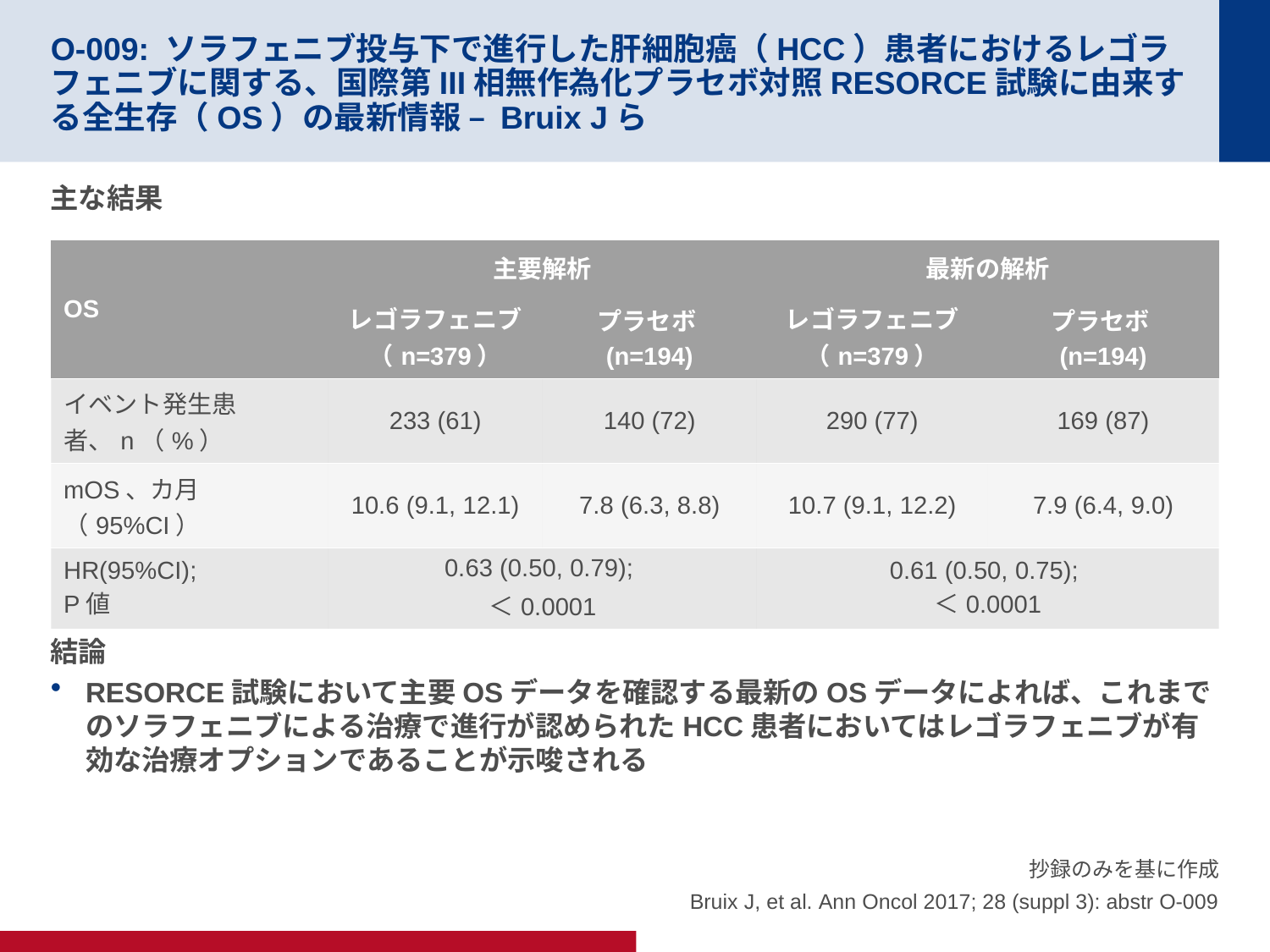

# O-009: ソラフェニブ投与下で進行した肝細胞癌（HCC）患者におけるレゴラフェニブに関する、国際第III相無作為化プラセボ対照RESORCE試験に由来する全生存（OS）の最新情報 – Bruix Jら
主な結果
結論
RESORCE試験において主要OSデータを確認する最新のOSデータによれば、これまでのソラフェニブによる治療で進行が認められたHCC患者においてはレゴラフェニブが有効な治療オプションであることが示唆される
| OS | 主要解析 |  | 最新の解析 |  |
| --- | --- | --- | --- | --- |
|  | レゴラフェニブ（n=379） | プラセボ (n=194) | レゴラフェニブ（n=379） | プラセボ (n=194) |
| イベント発生患者、n（%） | 233 (61) | 140 (72) | 290 (77) | 169 (87) |
| mOS、カ月（95%CI） | 10.6 (9.1, 12.1) | 7.8 (6.3, 8.8) | 10.7 (9.1, 12.2) | 7.9 (6.4, 9.0) |
| HR(95%CI); P値 | 0.63 (0.50, 0.79); ＜0.0001 |  | 0.61 (0.50, 0.75); ＜0.0001 |  |
抄録のみを基に作成
Bruix J, et al. Ann Oncol 2017; 28 (suppl 3): abstr O-009